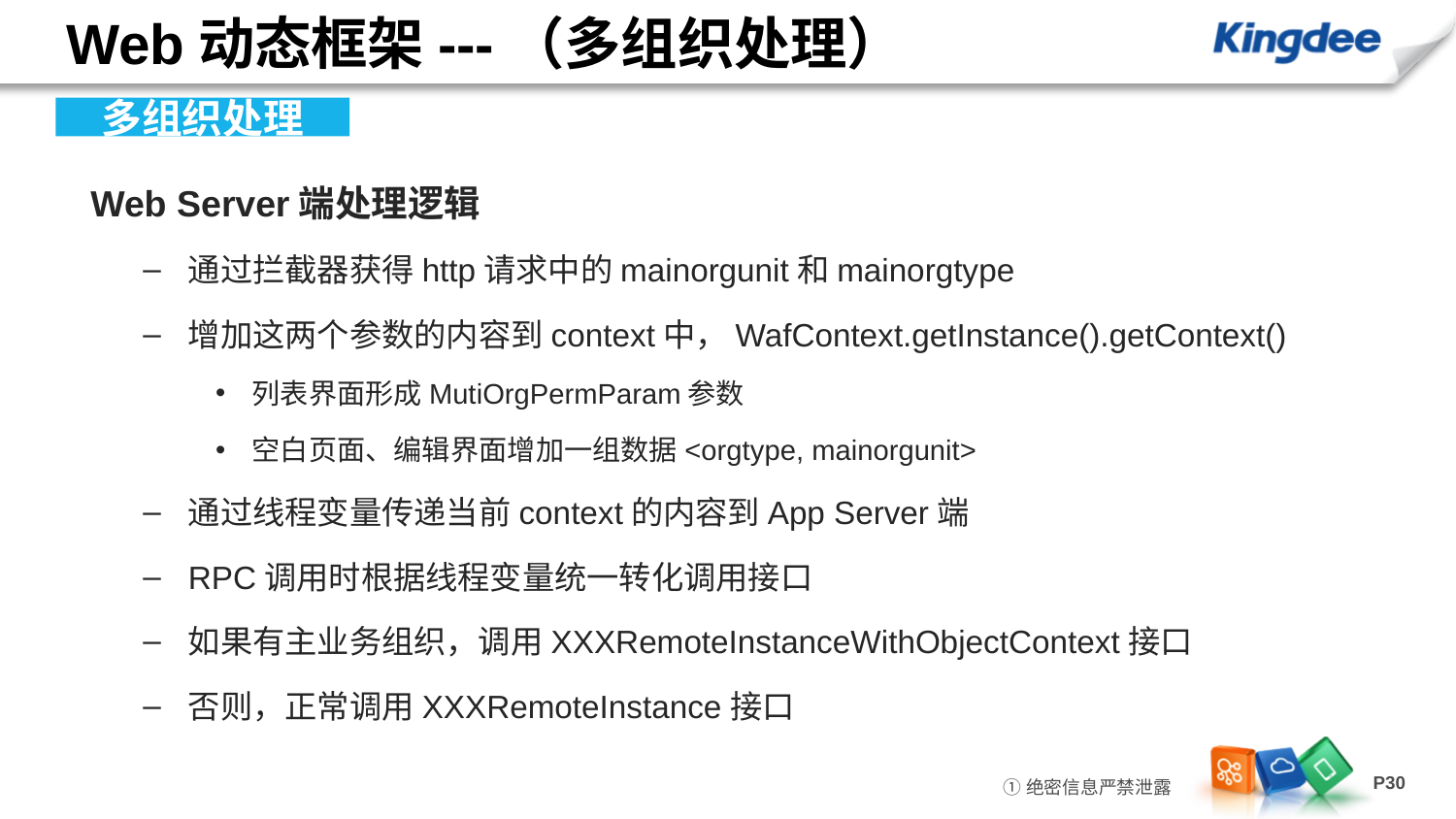

# Web动态框架---（多组织处理）
多组织处理
  Web Server端处理逻辑
通过拦截器获得http请求中的mainorgunit和mainorgtype
增加这两个参数的内容到context中，WafContext.getInstance().getContext()
列表界面形成MutiOrgPermParam参数
空白页面、编辑界面增加一组数据<orgtype, mainorgunit>
通过线程变量传递当前context的内容到App Server端
RPC调用时根据线程变量统一转化调用接口
如果有主业务组织，调用XXXRemoteInstanceWithObjectContext接口
否则，正常调用XXXRemoteInstance接口